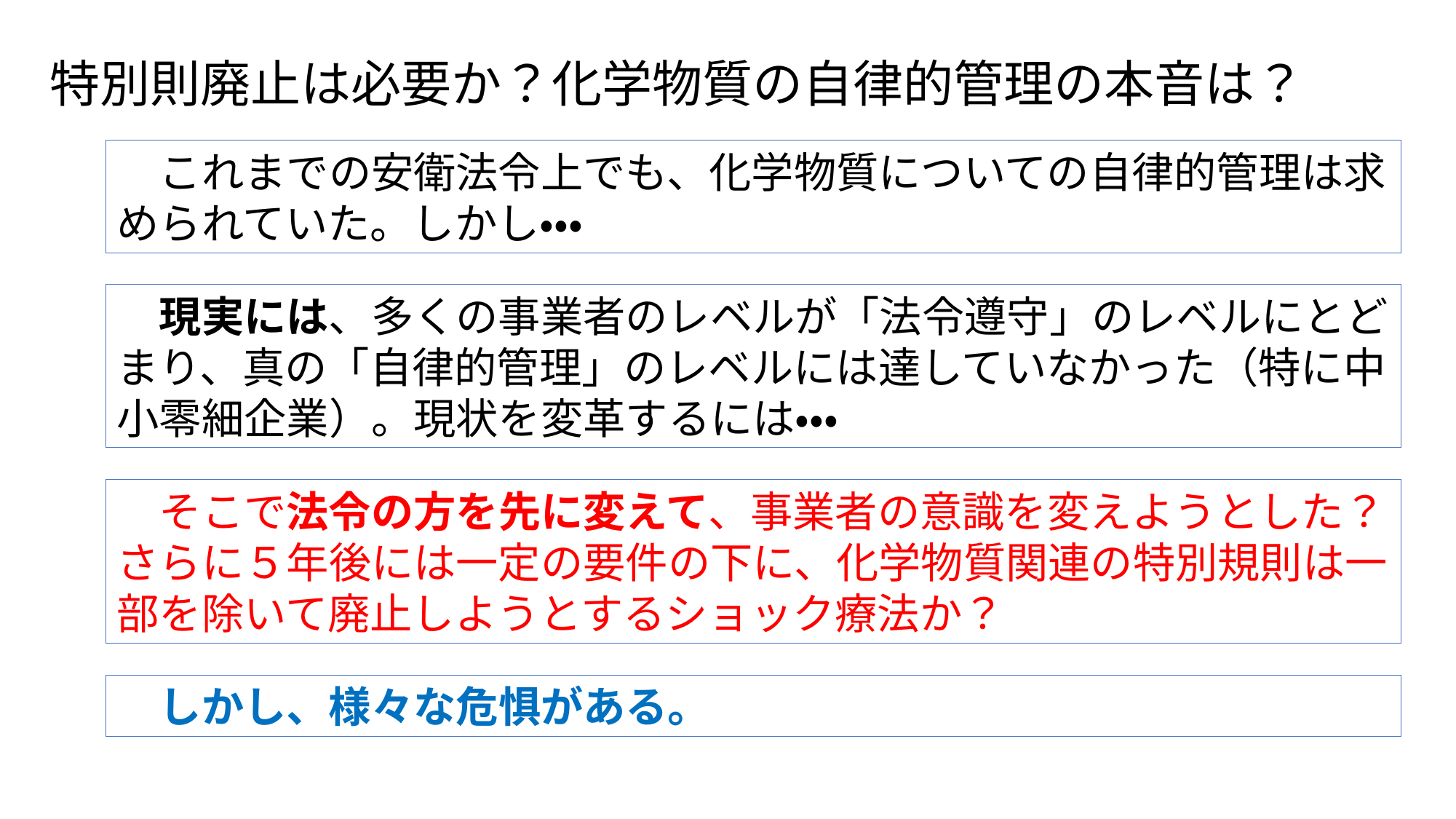

# 特別則廃止は必要か？化学物質の自律的管理の本音は？
　これまでの安衛法令上でも、化学物質についての自律的管理は求められていた。しかし・・・
　現実には、多くの事業者のレベルが「法令遵守」のレベルにとどまり、真の「自律的管理」のレベルには達していなかった（特に中小零細企業）。現状を変革するには・・・
　そこで法令の方を先に変えて、事業者の意識を変えようとした？さらに５年後には一定の要件の下に、化学物質関連の特別規則は一部を除いて廃止しようとするショック療法か？
　しかし、様々な危惧がある。